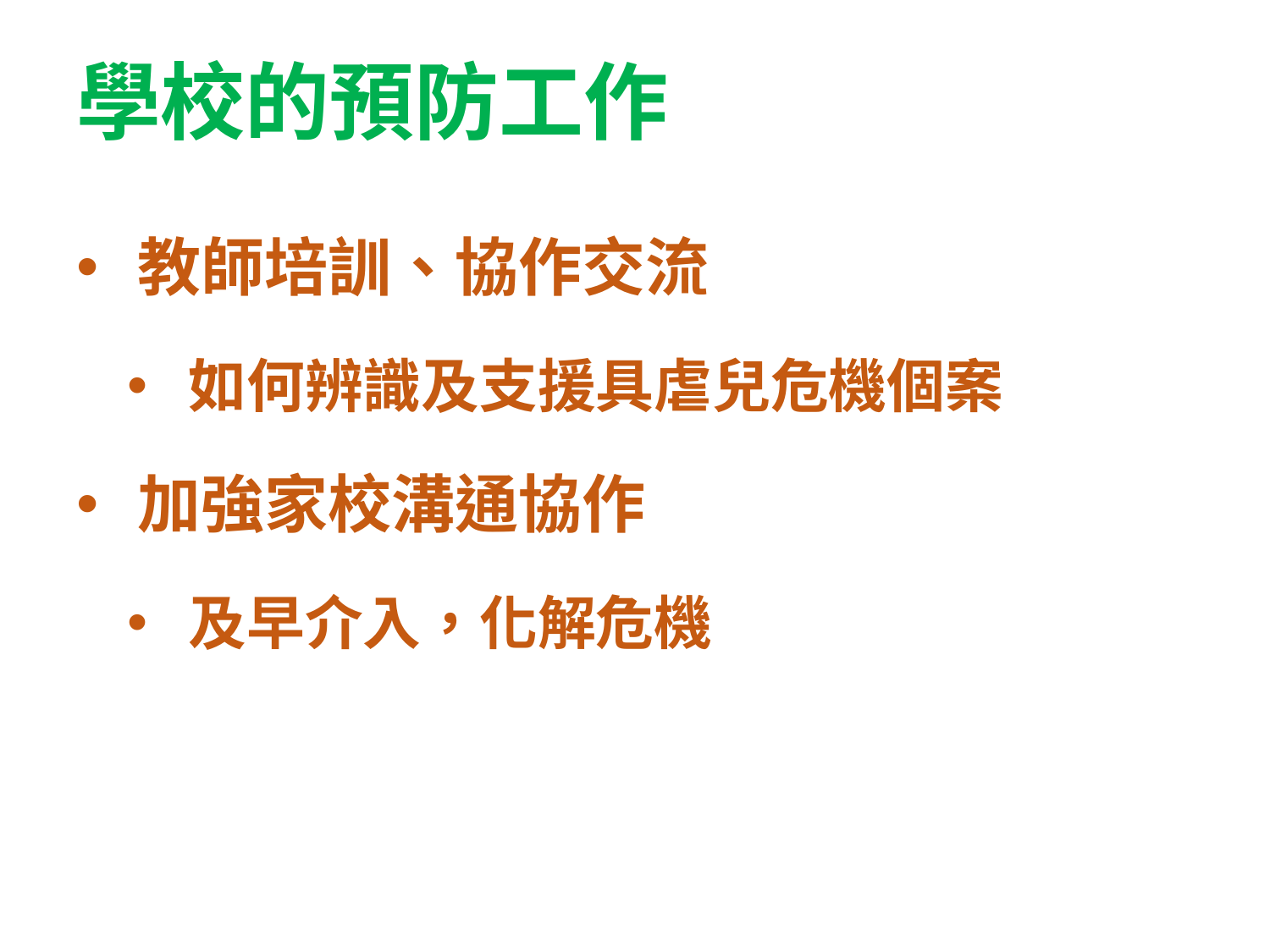

# 學校的預防工作
教師培訓、協作交流
如何辨識及支援具虐兒危機個案
加強家校溝通協作
及早介入，化解危機